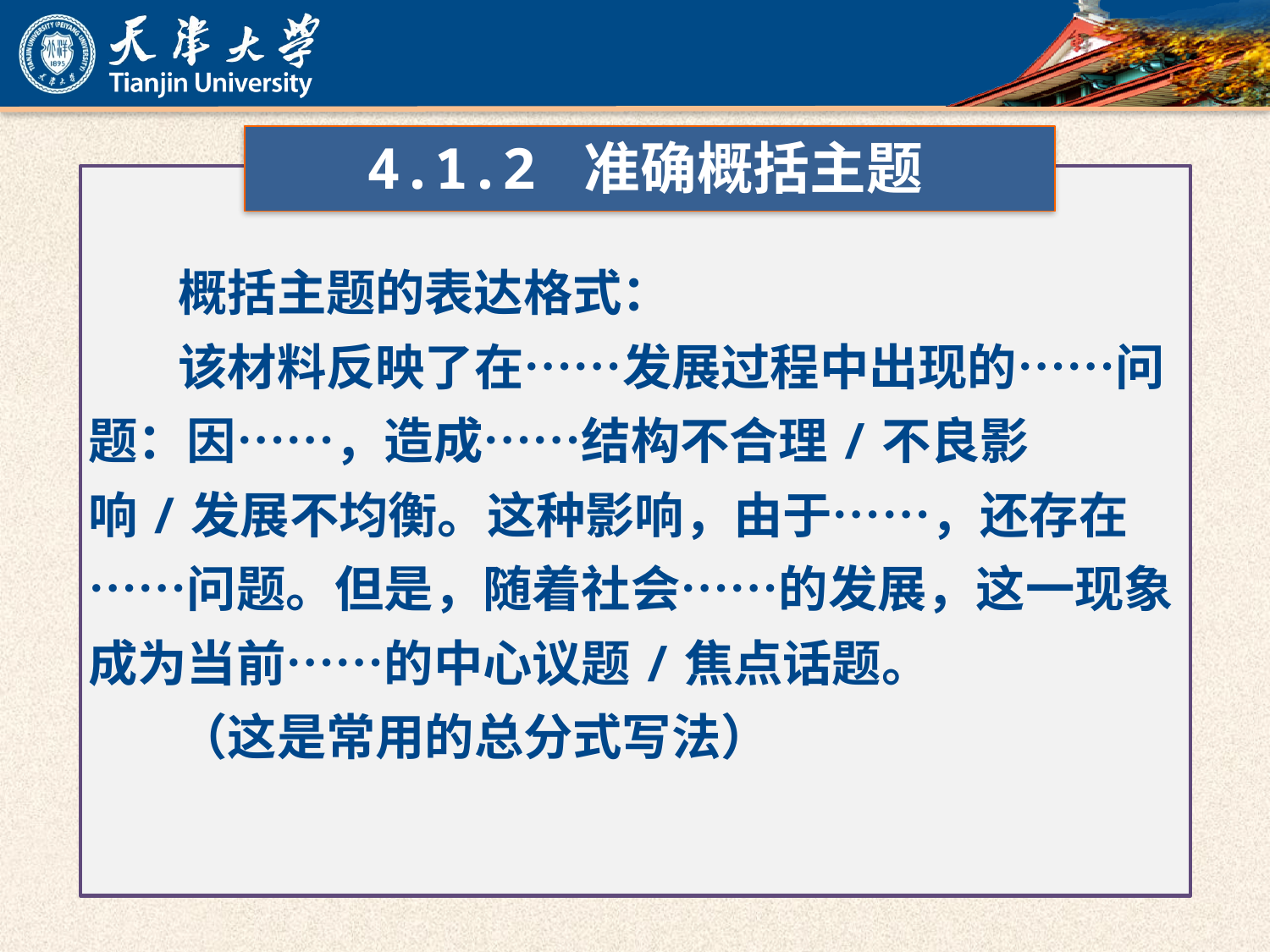

4.1.2 准确概括主题

概括主题的表达格式：
该材料反映了在……发展过程中出现的……问题：因……，造成……结构不合理/不良影响/发展不均衡。这种影响，由于……，还存在……问题。但是，随着社会……的发展，这一现象成为当前……的中心议题/焦点话题。
（这是常用的总分式写法）